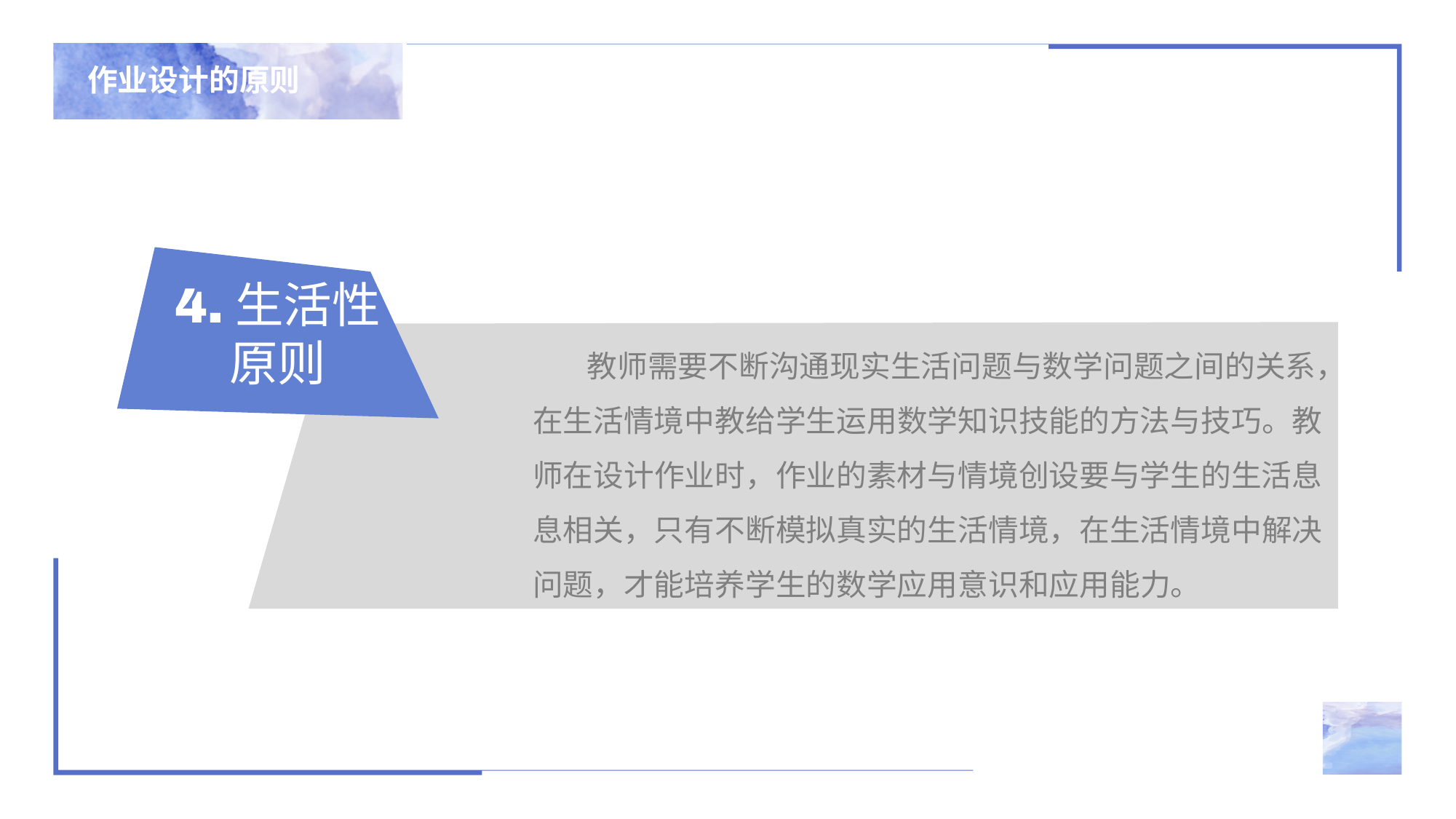

作业设计的原则
4.生活性
原则
       教师需要不断沟通现实生活问题与数学问题之间的关系，在生活情境中教给学生运用数学知识技能的方法与技巧。教师在设计作业时，作业的素材与情境创设要与学生的生活息息相关，只有不断模拟真实的生活情境，在生活情境中解决问题，才能培养学生的数学应用意识和应用能力。